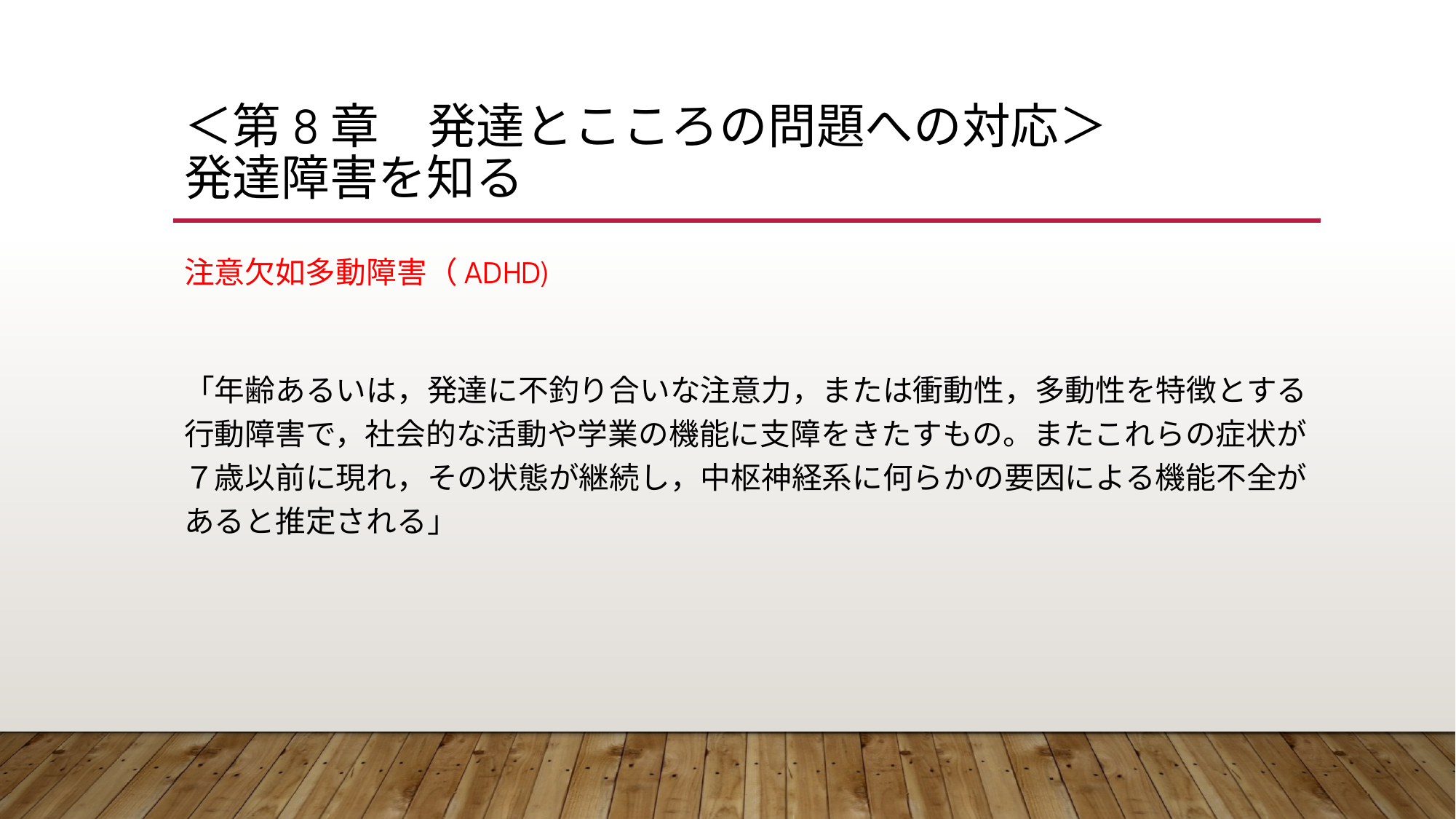

# ＜第8章　発達とこころの問題への対応＞ 発達障害を知る
注意欠如多動障害（ADHD)

「年齢あるいは，発達に不釣り合いな注意力，または衝動性，多動性を特徴とする行動障害で，社会的な活動や学業の機能に支障をきたすもの。またこれらの症状が７歳以前に現れ，その状態が継続し，中枢神経系に何らかの要因による機能不全があると推定される」